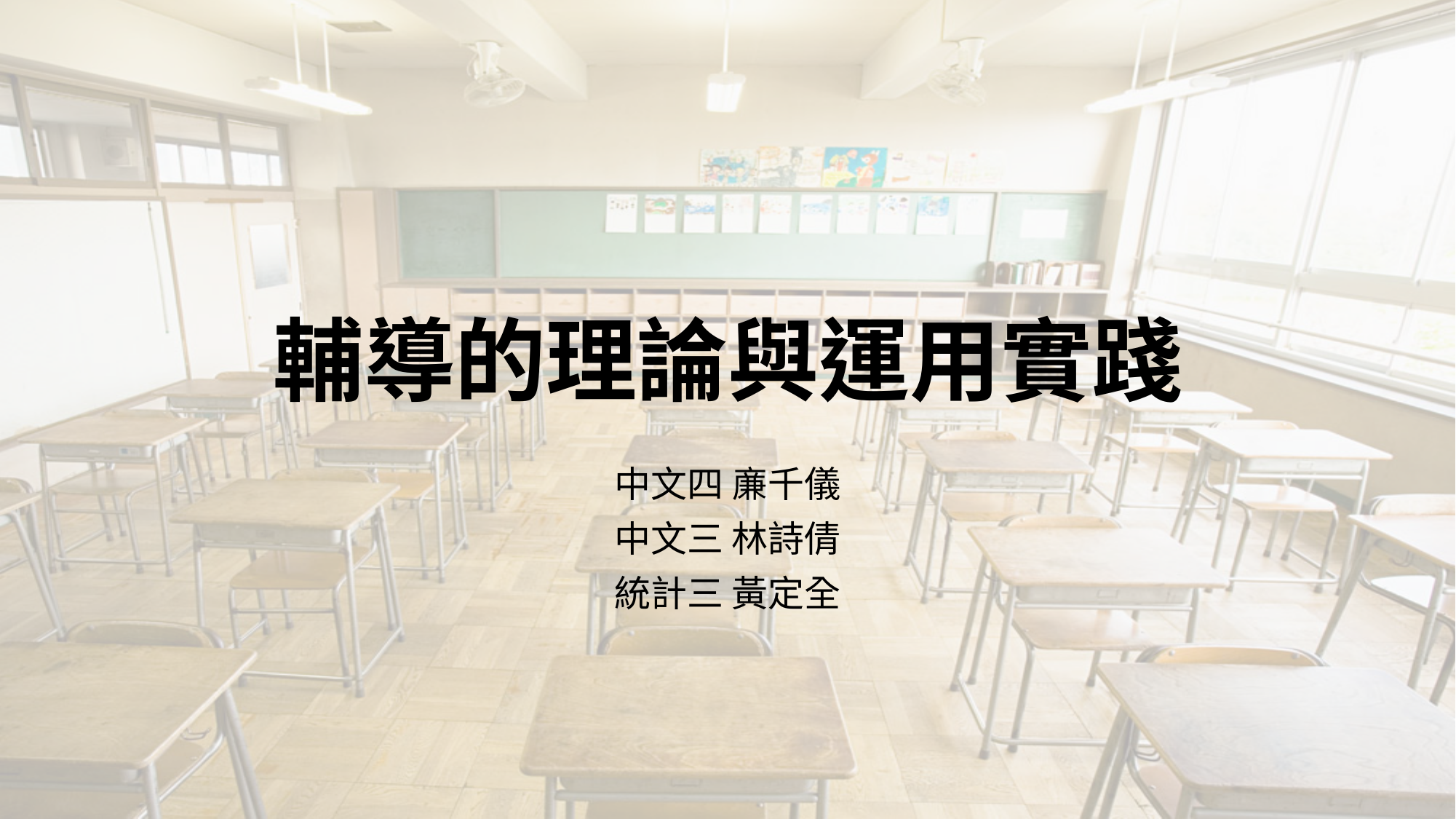

# 輔導的理論與運用實踐
中文四 亷千儀
中文三 林詩倩
統計三 黃定全